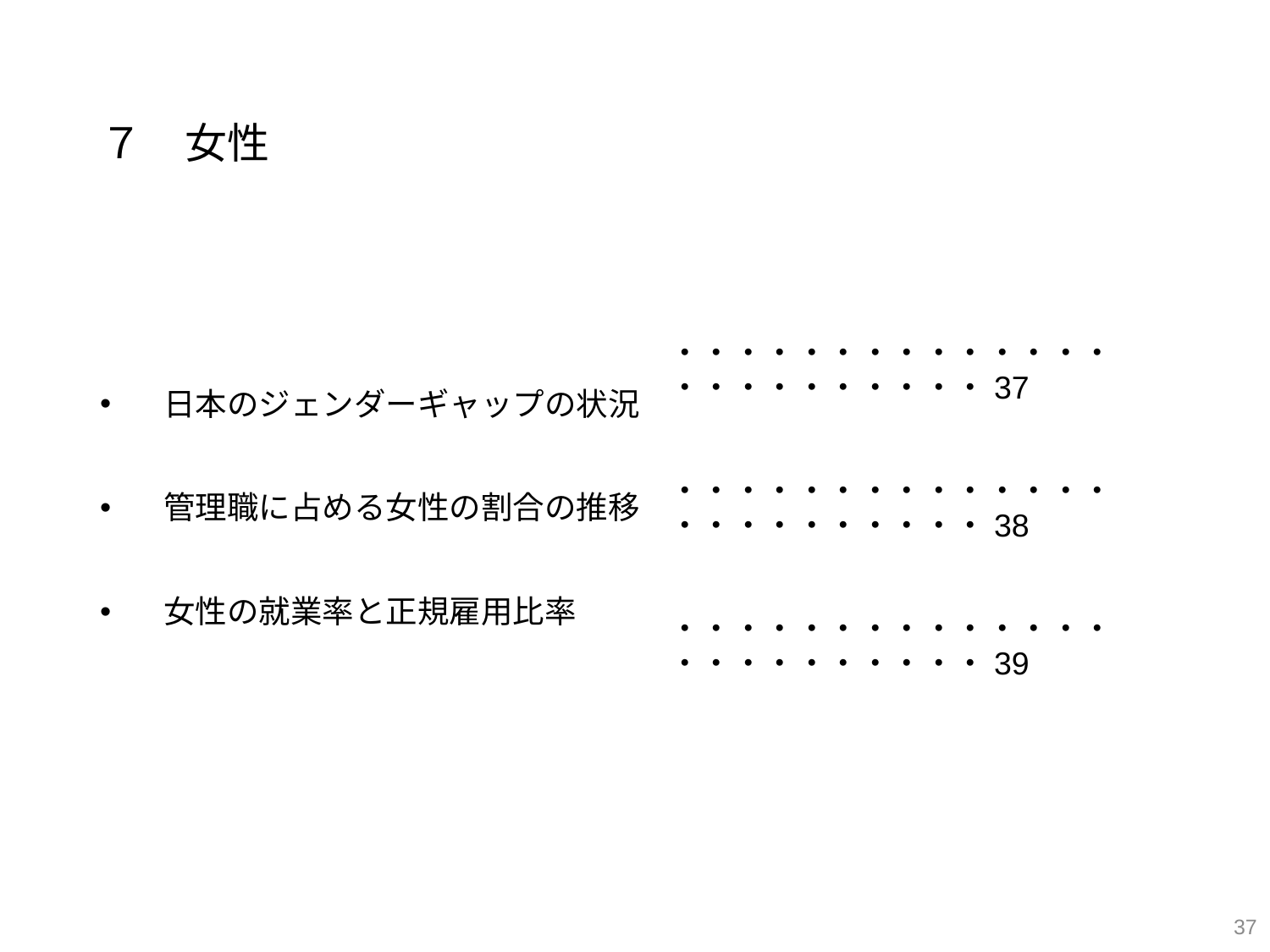

# ７　女性
　日本のジェンダーギャップの状況

　管理職に占める女性の割合の推移

　⼥性の就業率と正規雇用比率
・・・・・・・・・・・・・・・・・・・・・・・・37

・・・・・・・・・・・・・・・・・・・・・・・・38

・・・・・・・・・・・・・・・・・・・・・・・・39
37